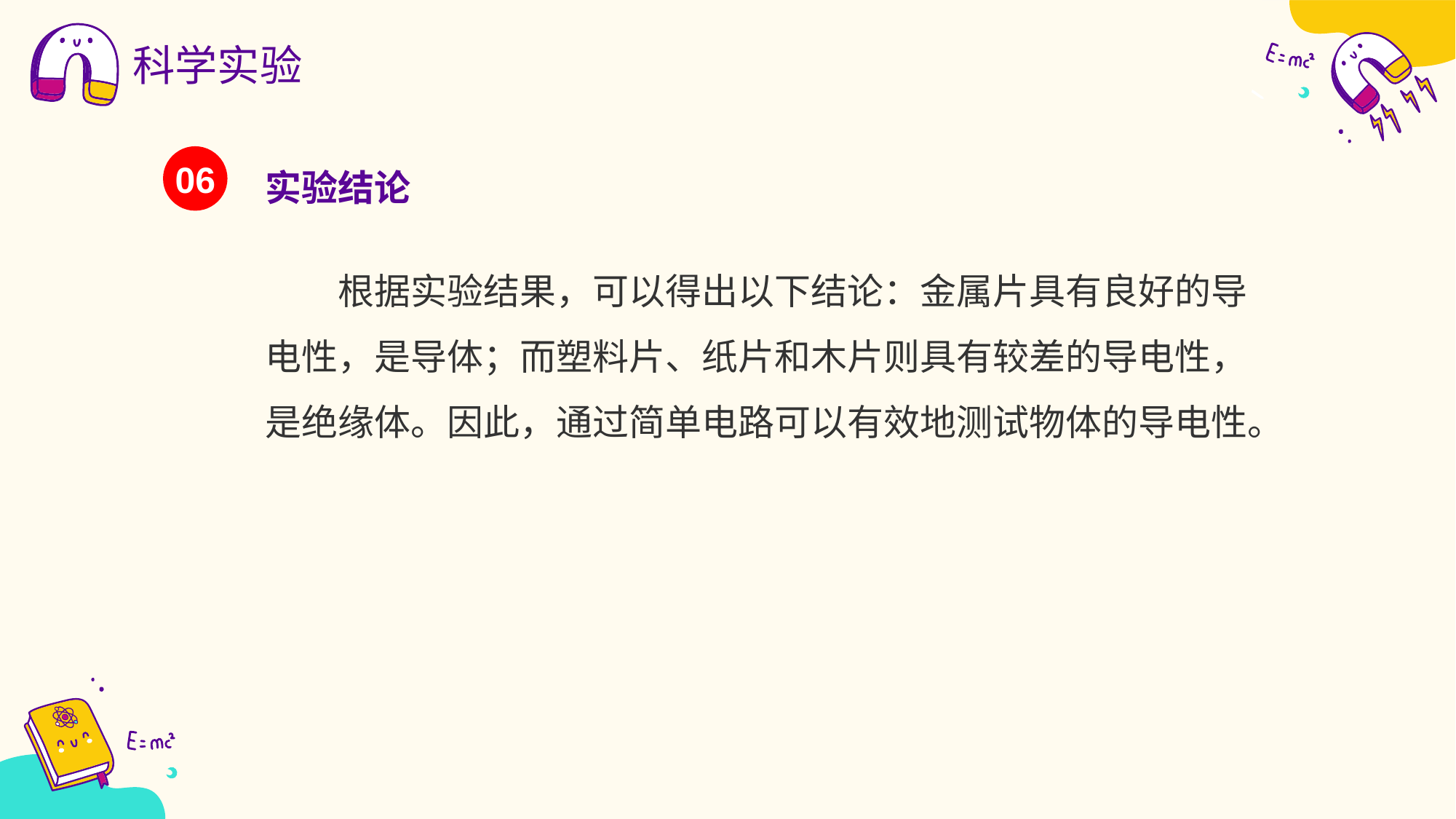

科学实验
实验结论
06
根据实验结果，可以得出以下结论：金属片具有良好的导电性，是导体；而塑料片、纸片和木片则具有较差的导电性，是绝缘体。因此，通过简单电路可以有效地测试物体的导电性。